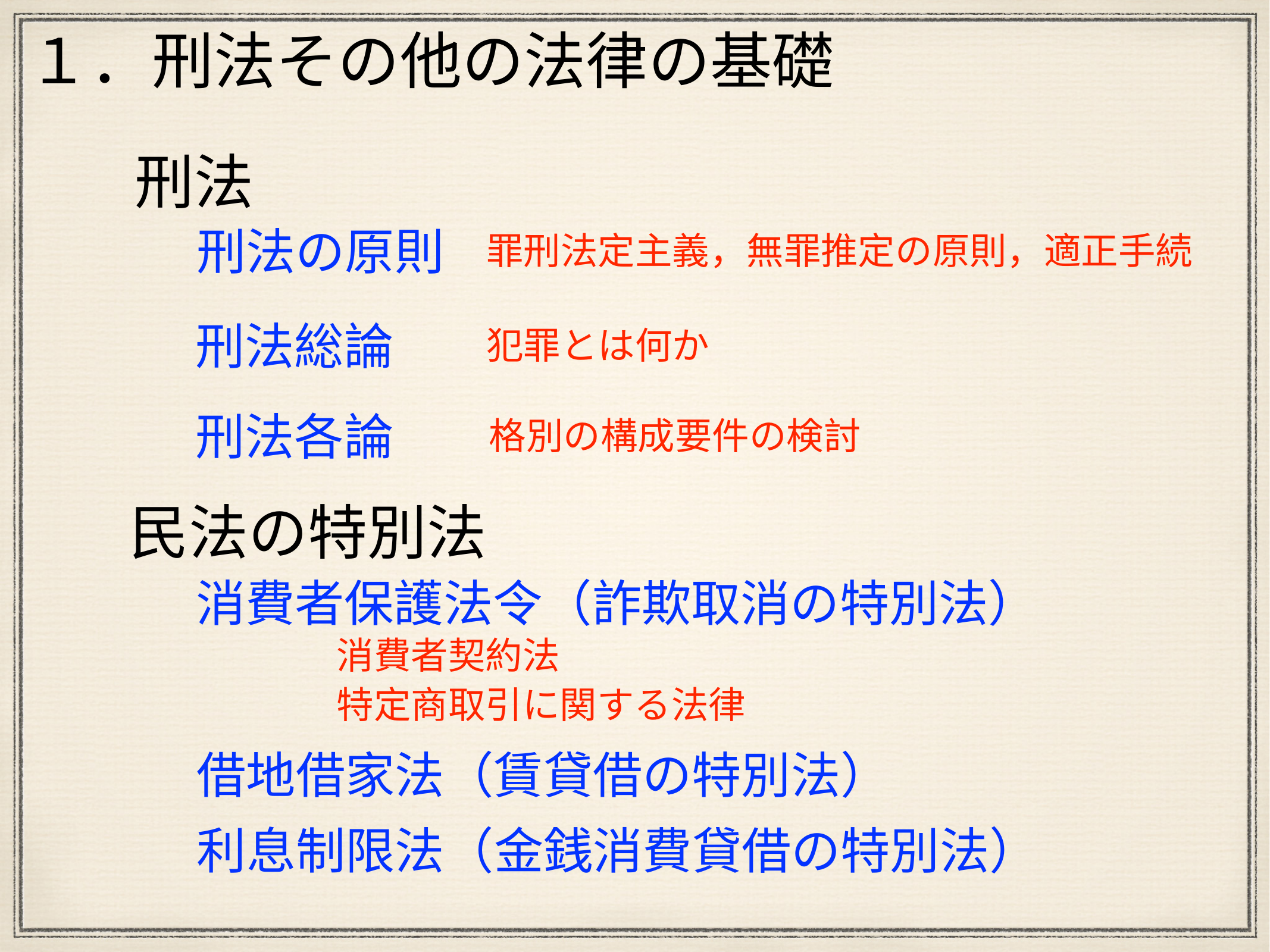

１．刑法その他の法律の基礎
刑法
刑法の原則
罪刑法定主義，無罪推定の原則，適正手続
刑法総論
犯罪とは何か
刑法各論
格別の構成要件の検討
民法の特別法
消費者保護法令（詐欺取消の特別法）
消費者契約法
特定商取引に関する法律
借地借家法（賃貸借の特別法）
利息制限法（金銭消費貸借の特別法）